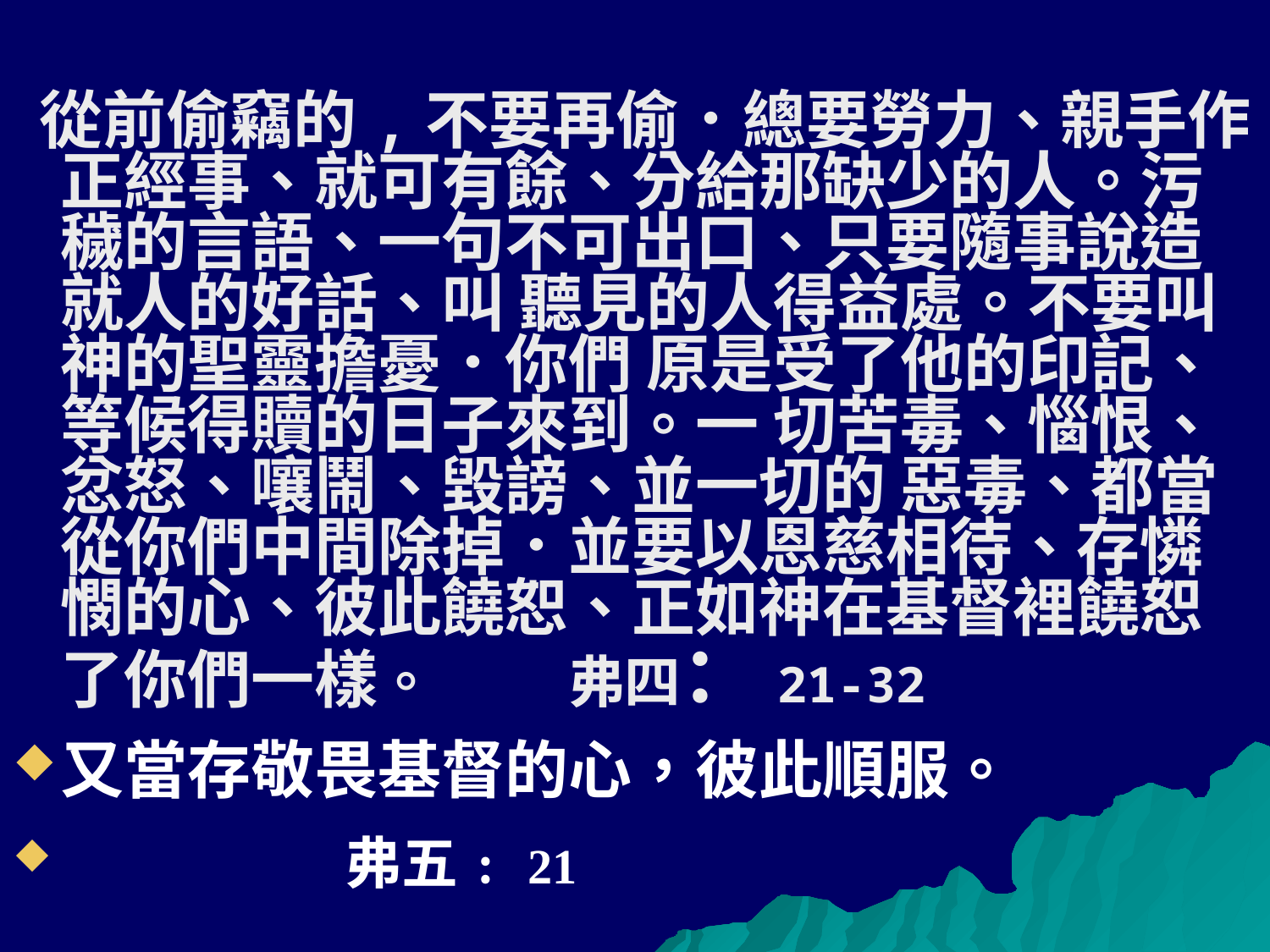

從前偷竊的,不要再偷．總要勞力、親手作正經事、就可有餘、分給那缺少的人。污穢的言語、一句不可出口、只要隨事說造就人的好話、叫 聽見的人得益處。不要叫神的聖靈擔憂．你們 原是受了他的印記、等候得贖的日子來到。一 切苦毒、惱恨、忿怒、嚷鬧、毀謗、並一切的 惡毒、都當從你們中間除掉．並要以恩慈相待、存憐憫的心、彼此饒恕、正如神在基督裡饒恕 了你們一樣。		弗四：21-32
又當存敬畏基督的心，彼此順服。
                     弗五﹕21